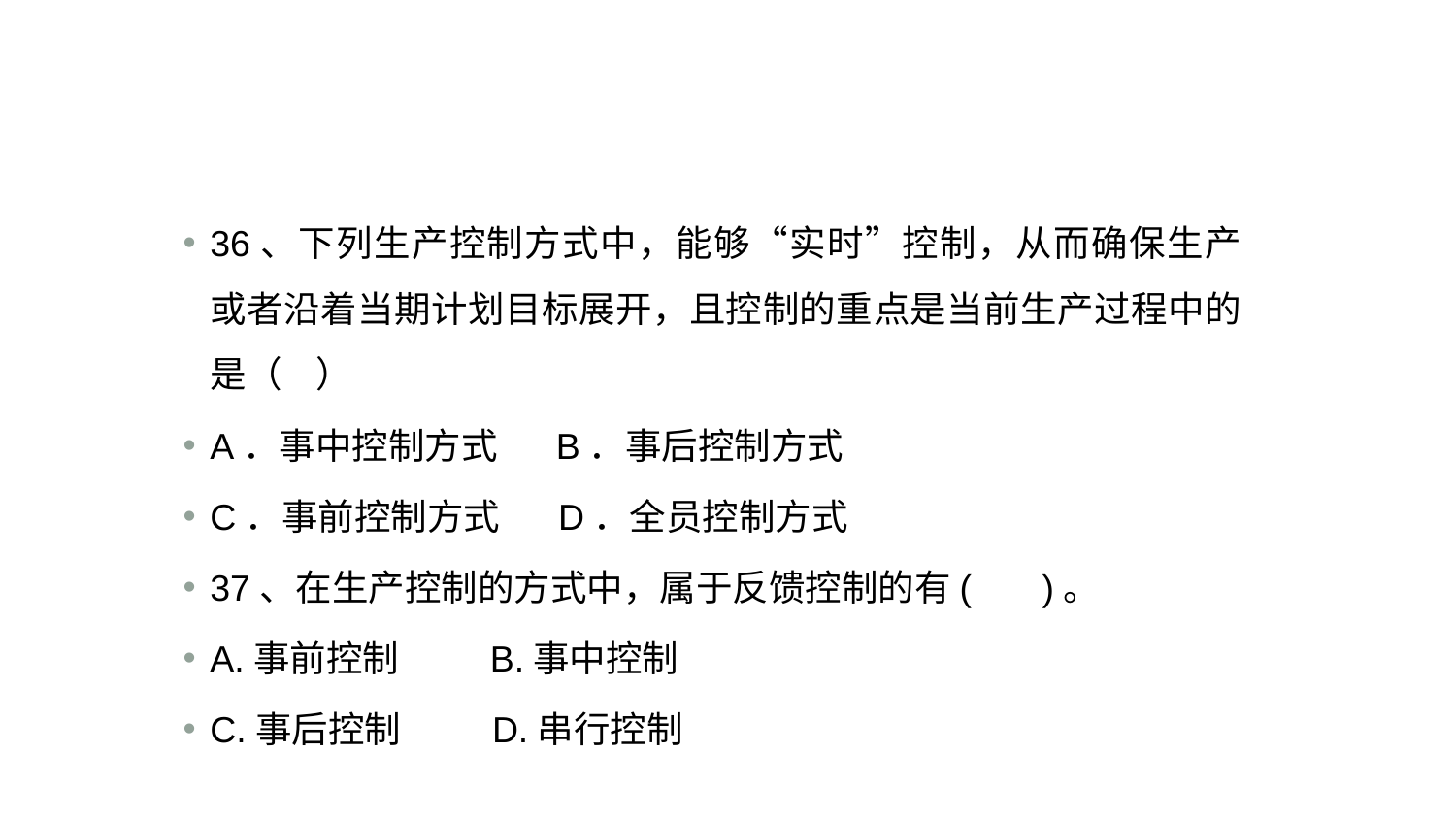

#
36、下列生产控制方式中，能够“实时”控制，从而确保生产或者沿着当期计划目标展开，且控制的重点是当前生产过程中的是（    ）
A．事中控制方式      B．事后控制方式
C．事前控制方式      D．全员控制方式
37、在生产控制的方式中，属于反馈控制的有(　  )。
A.事前控制          B.事中控制
C.事后控制          D.串行控制